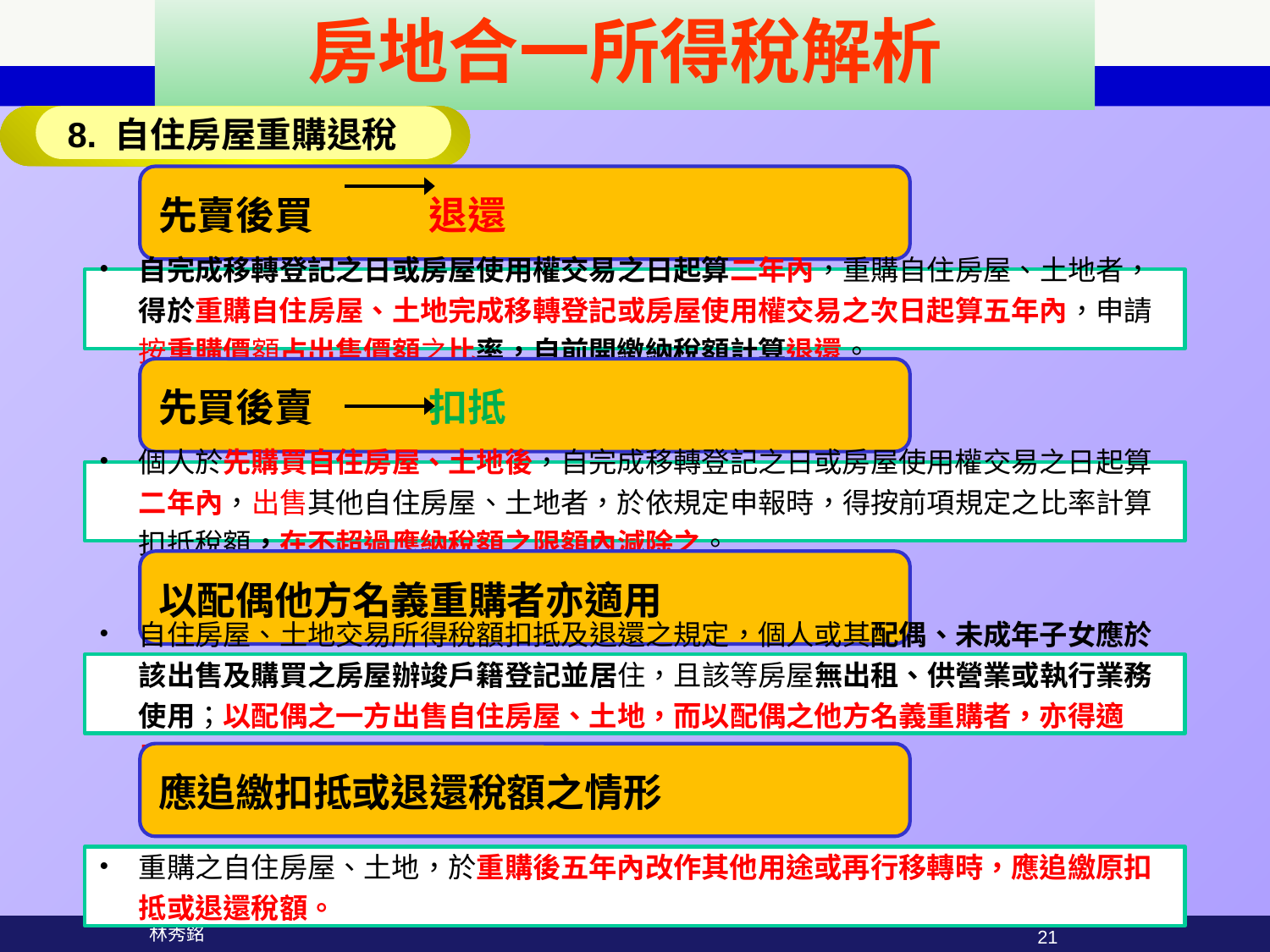

房地合一所得稅解析

8. 自住房屋重購退稅
以配偶他方名義重購者亦適用
自完成移轉登記之日或房屋使用權交易之日起算二年內，重購自住房屋、土地者，得於重購自住房屋、土地完成移轉登記或房屋使用權交易之次日起算五年內，申請按重購價額占出售價額之比率，自前開繳納稅額計算退還。
個人於先購買自住房屋、土地後，自完成移轉登記之日或房屋使用權交易之日起算二年內，出售其他自住房屋、土地者，於依規定申報時，得按前項規定之比率計算扣抵稅額，在不超過應納稅額之限額內減除之。
自住房屋、土地交易所得稅額扣抵及退還之規定，個人或其配偶、未成年子女應於該出售及購買之房屋辦竣戶籍登記並居住，且該等房屋無出租、供營業或執行業務使用；以配偶之一方出售自住房屋、土地，而以配偶之他方名義重購者，亦得適用。
應追繳扣抵或退還稅額之情形
重購之自住房屋、土地，於重購後五年內改作其他用途或再行移轉時，應追繳原扣抵或退還稅額。
                                 林秀銘

21